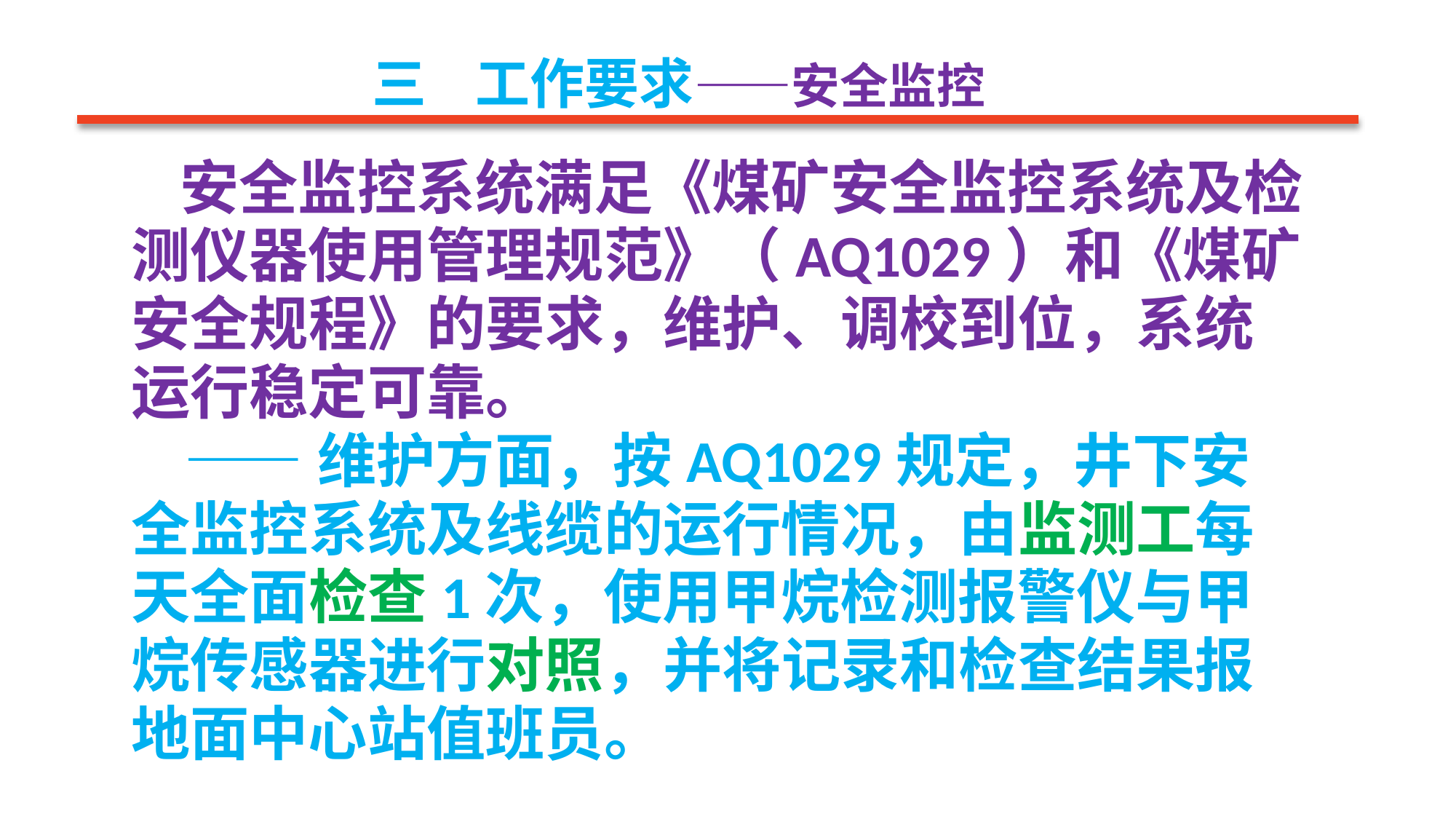

三    工作要求——安全监控
    安全监控系统满足《煤矿安全监控系统及检测仪器使用管理规范》（AQ1029）和《煤矿安全规程》的要求，维护、调校到位，系统运行稳定可靠。
    ——维护方面，按AQ1029规定，井下安全监控系统及线缆的运行情况，由监测工每天全面检查1次，使用甲烷检测报警仪与甲烷传感器进行对照，并将记录和检查结果报地面中心站值班员。